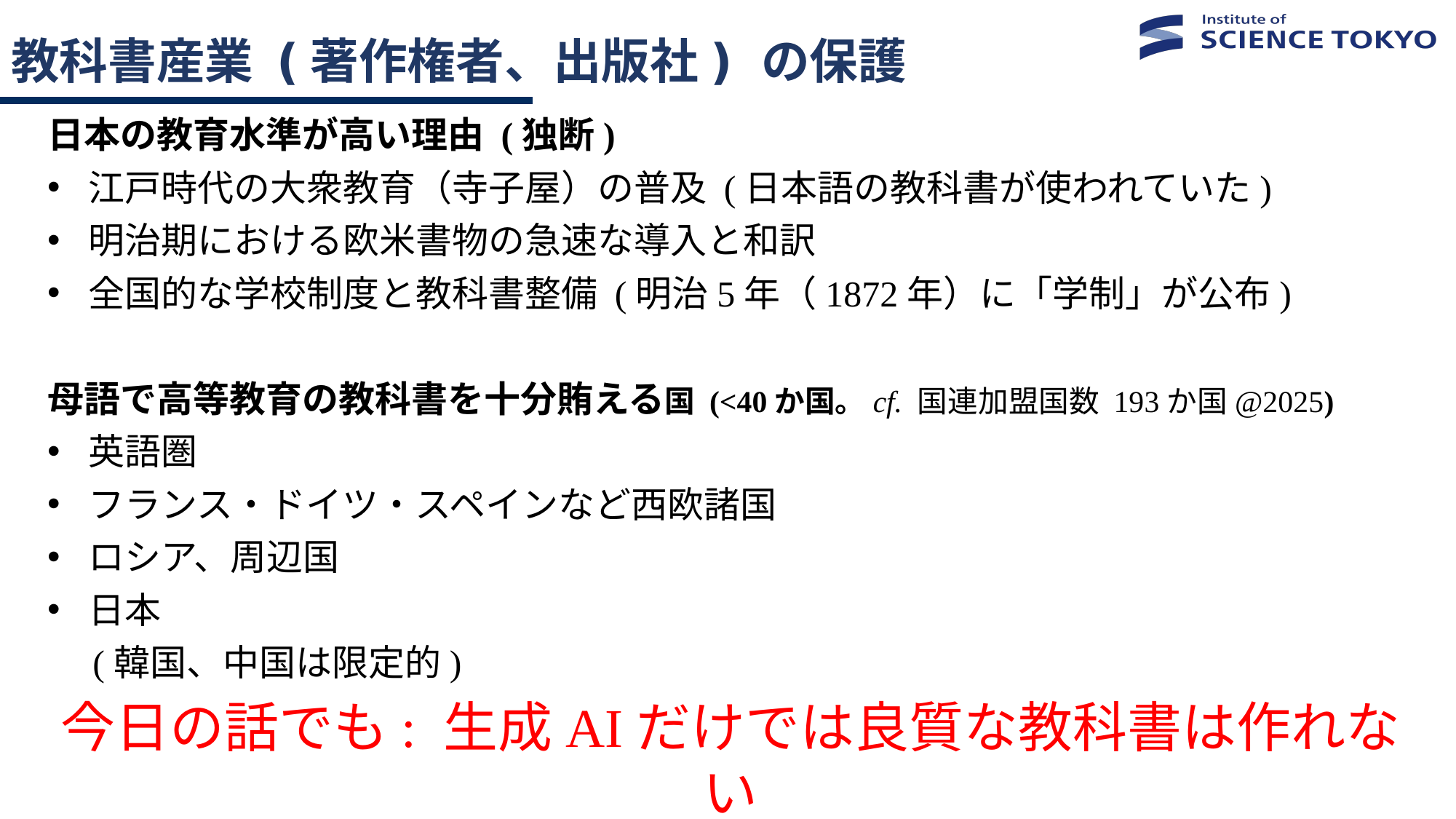

# 教科書産業 (著作権者、出版社) の保護
日本の教育水準が高い理由 (独断)
江戸時代の大衆教育（寺子屋）の普及 (日本語の教科書が使われていた)
明治期における欧米書物の急速な導入と和訳
全国的な学校制度と教科書整備 (明治5年（1872年）に「学制」が公布)

母語で高等教育の教科書を十分賄える国 (<40か国。cf. 国連加盟国数 193か国@2025)
英語圏
フランス・ドイツ・スペインなど西欧諸国
ロシア、周辺国
日本
　(韓国、中国は限定的)
今日の話でも: 生成AIだけでは良質な教科書は作れない
著者の関与と出版社の校正が重要